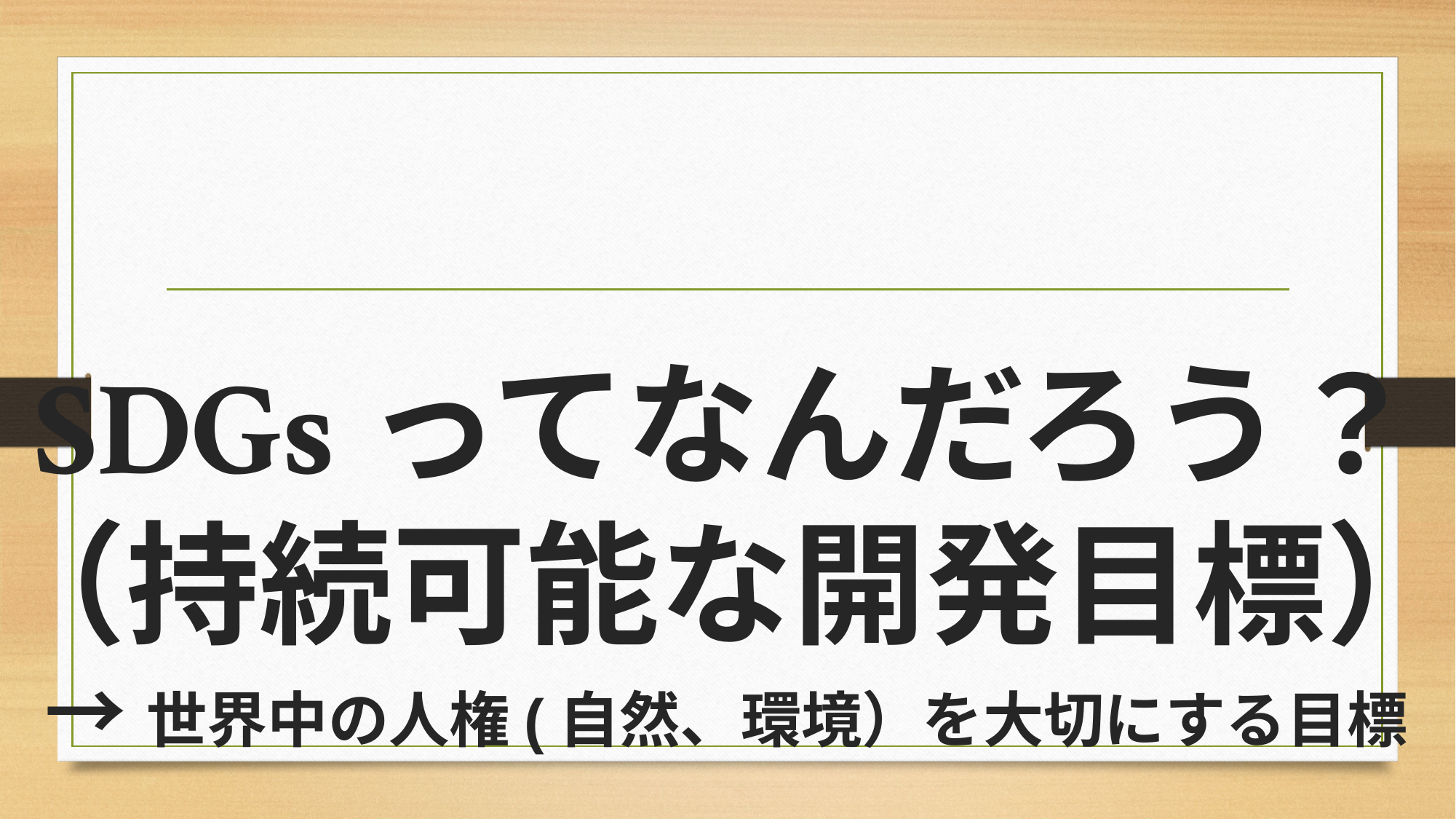

SDGsってなんだろう？
（持続可能な開発目標）
→世界中の人権(自然、環境）を大切にする目標